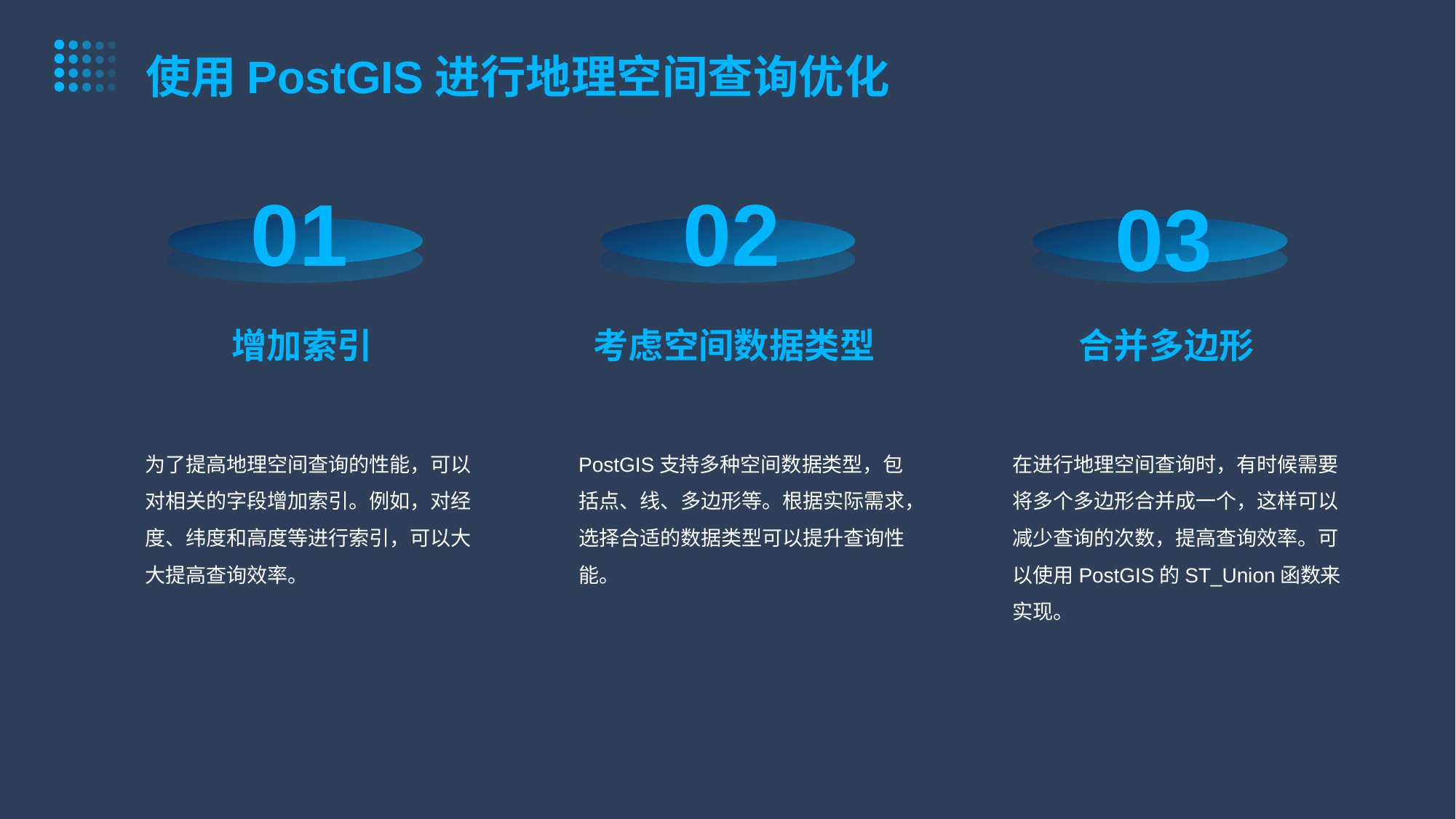

使用PostGIS进行地理空间查询优化

01
02
03

增加索引
考虑空间数据类型
合并多边形
为了提高地理空间查询的性能，可以对相关的字段增加索引。例如，对经度、纬度和高度等进行索引，可以大大提高查询效率。
PostGIS支持多种空间数据类型，包括点、线、多边形等。根据实际需求，选择合适的数据类型可以提升查询性能。
在进行地理空间查询时，有时候需要将多个多边形合并成一个，这样可以减少查询的次数，提高查询效率。可以使用PostGIS的ST_Union函数来实现。